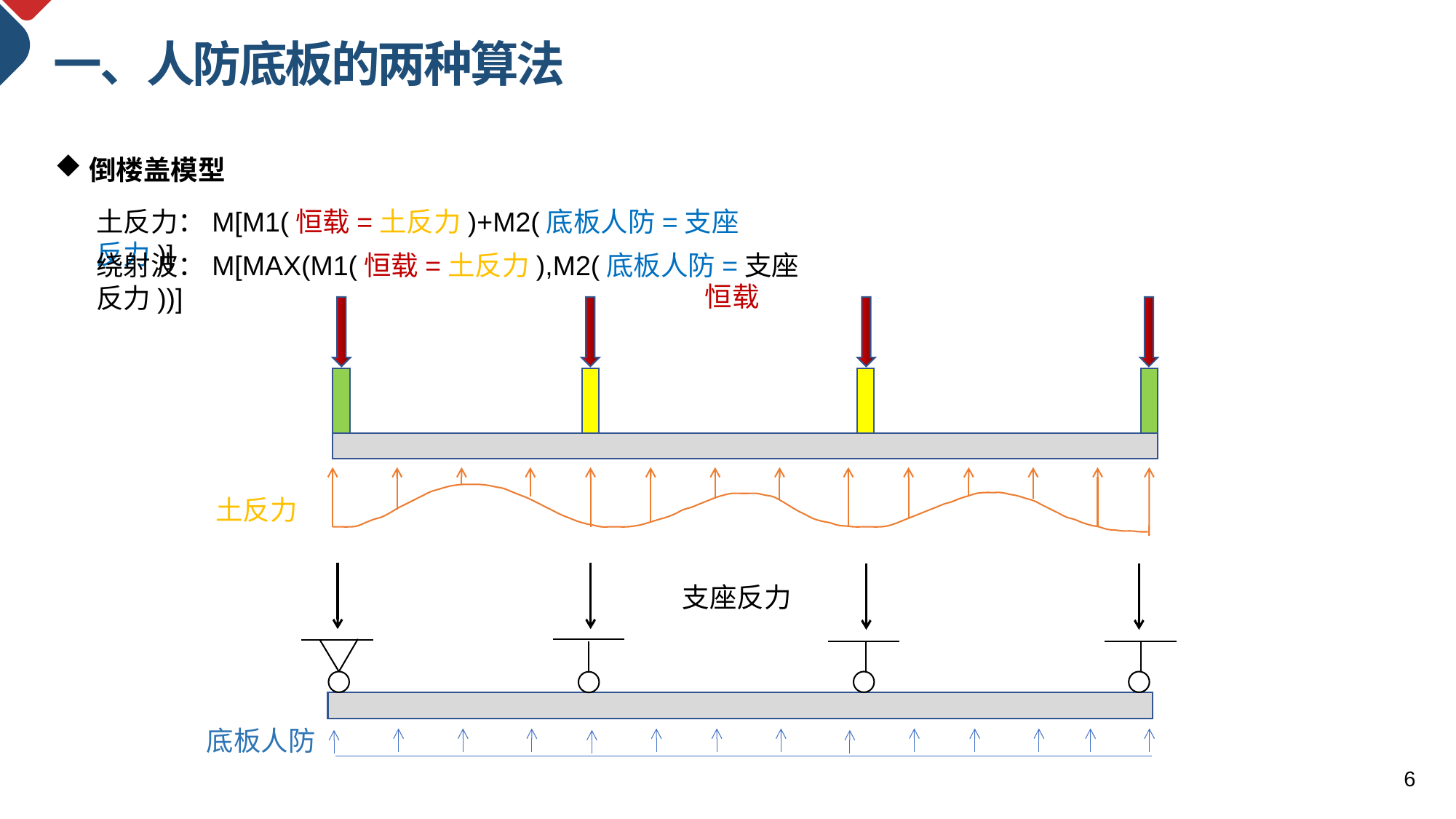

一、人防底板的两种算法
倒楼盖模型

土反力：M[M1(恒载=土反力)+M2(底板人防=支座反力)]
绕射波：M[MAX(M1(恒载=土反力),M2(底板人防=支座反力))]
恒载

土反力
支座反力

底板人防